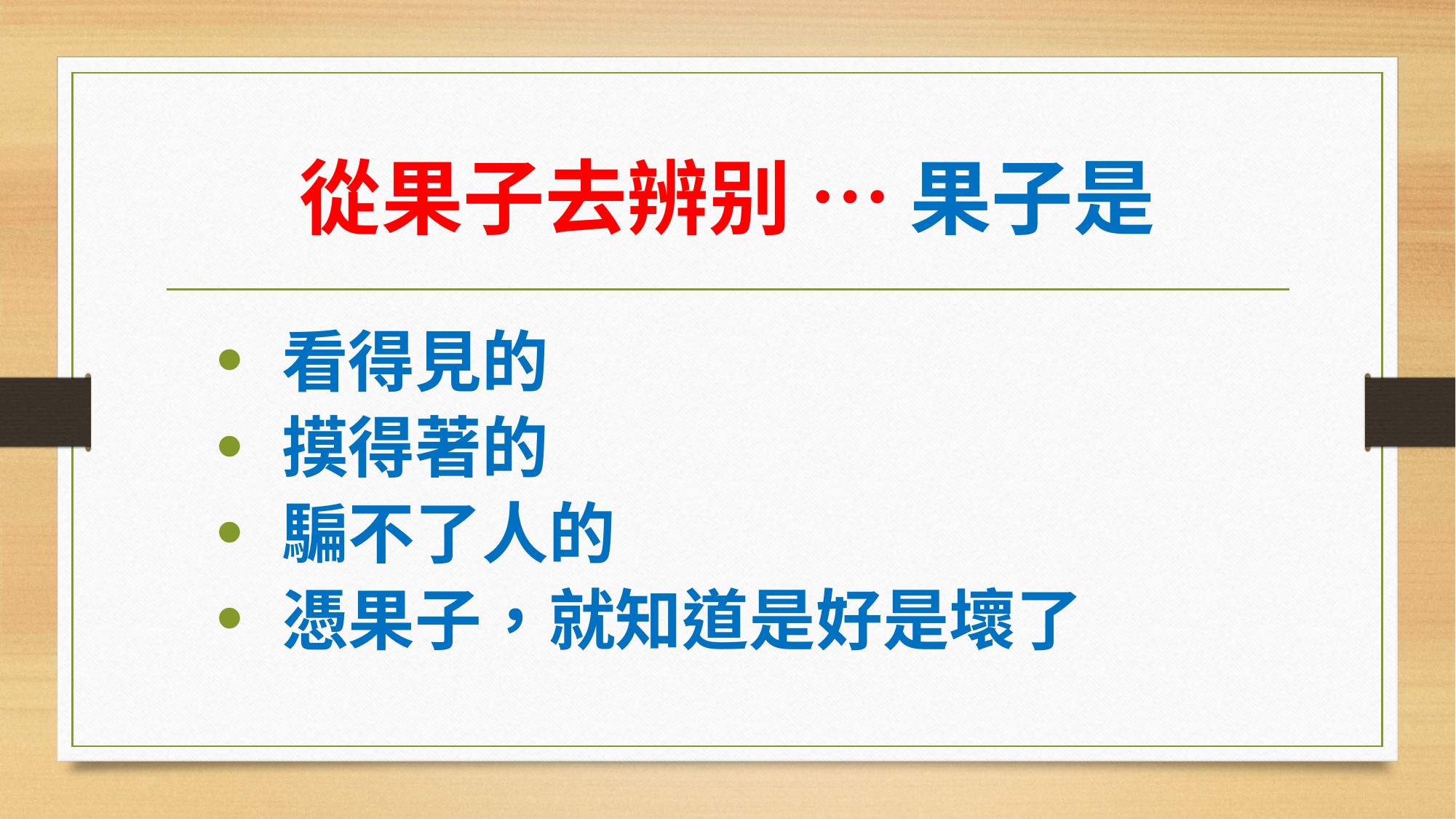

# 從果子去辨别 … 果子是
 看得見的
 摸得著的
 騙不了人的
 憑果子，就知道是好是壞了